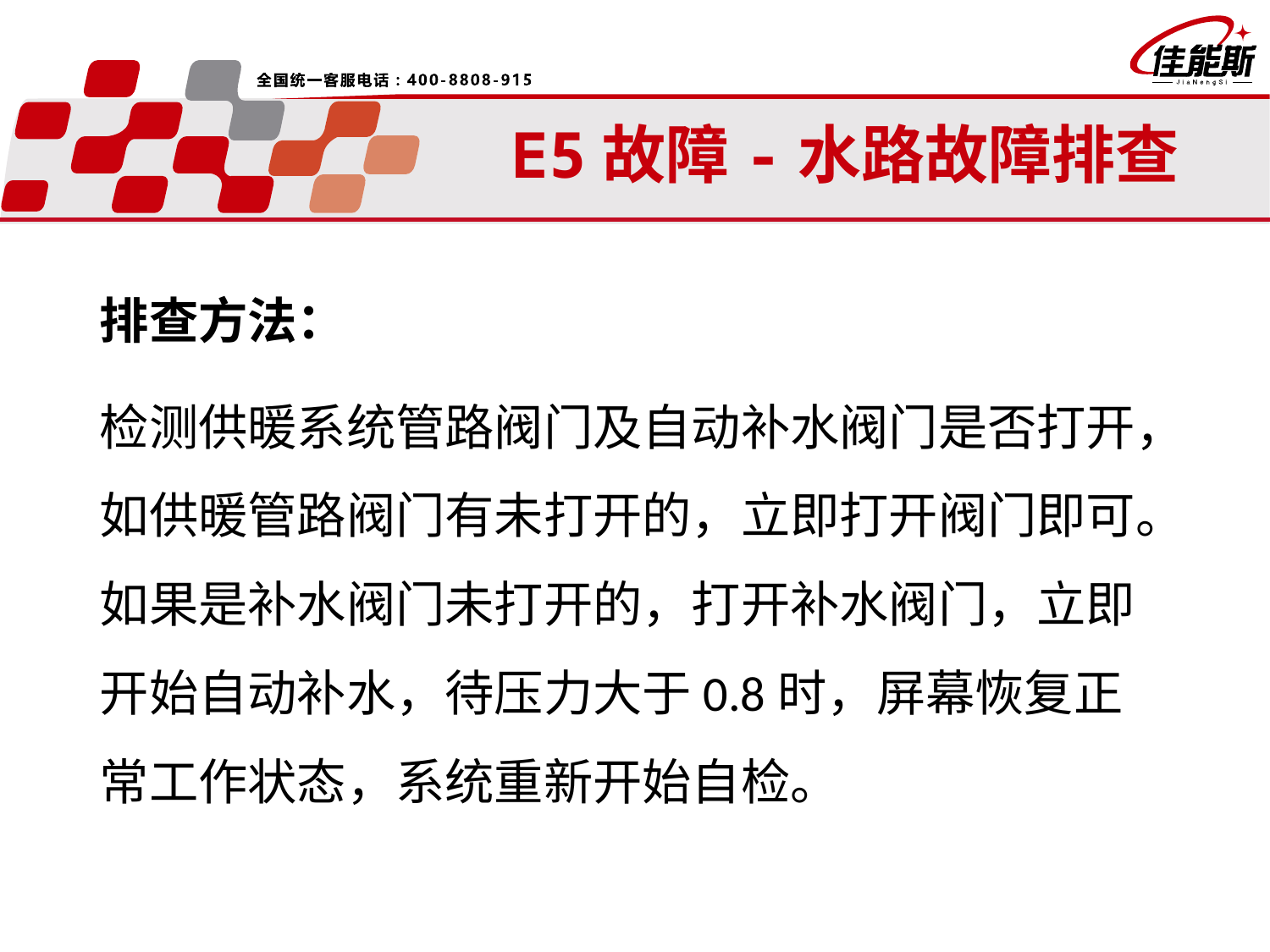

# E5故障-水路故障排查
排查方法：
检测供暖系统管路阀门及自动补水阀门是否打开，如供暖管路阀门有未打开的，立即打开阀门即可。如果是补水阀门未打开的，打开补水阀门，立即开始自动补水，待压力大于0.8时，屏幕恢复正常工作状态，系统重新开始自检。